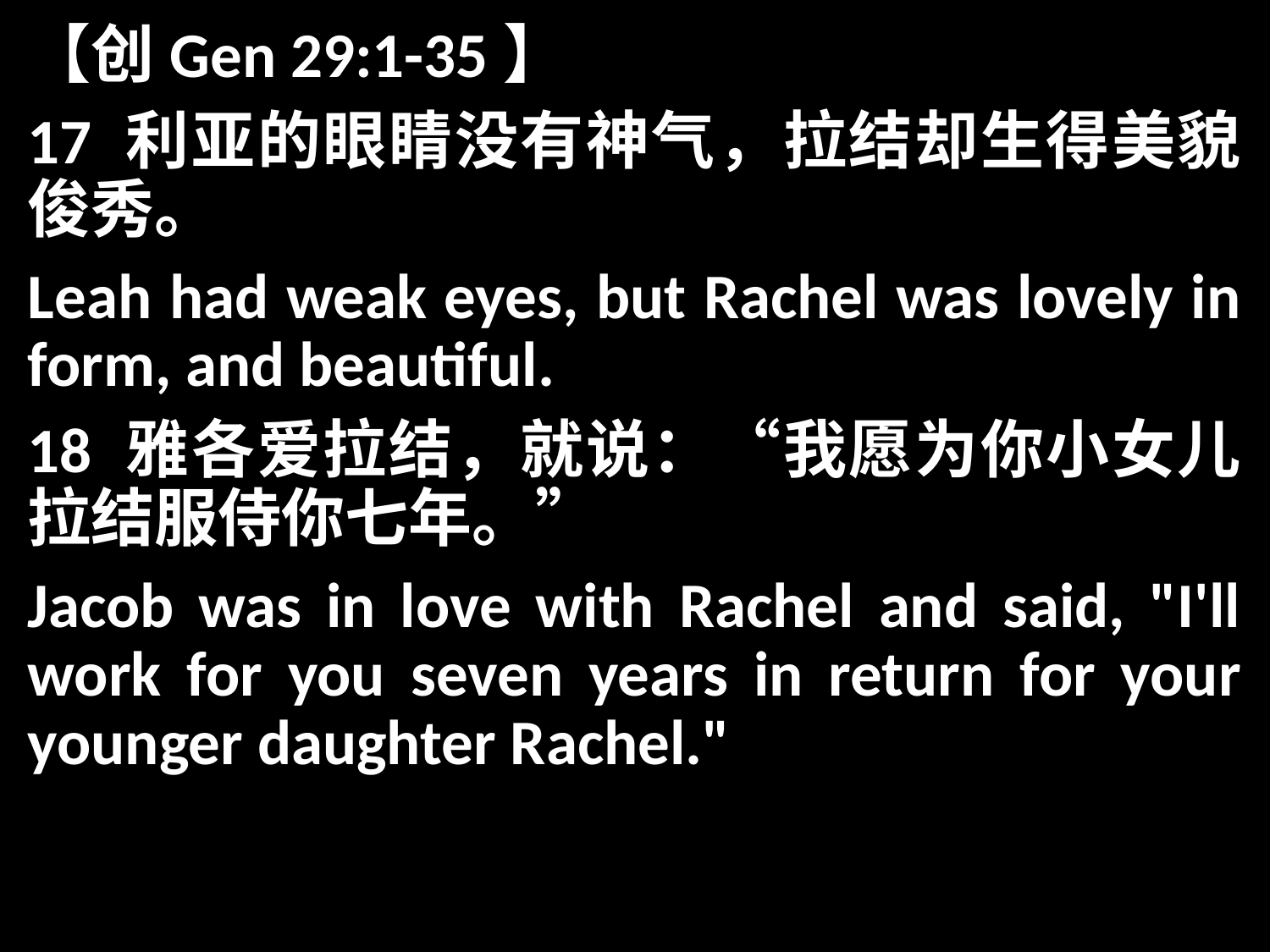

【创Gen 29:1-35】
17 利亚的眼睛没有神气，拉结却生得美貌俊秀。
Leah had weak eyes, but Rachel was lovely in form, and beautiful.
18 雅各爱拉结，就说：“我愿为你小女儿拉结服侍你七年。”
Jacob was in love with Rachel and said, "I'll work for you seven years in return for your younger daughter Rachel."